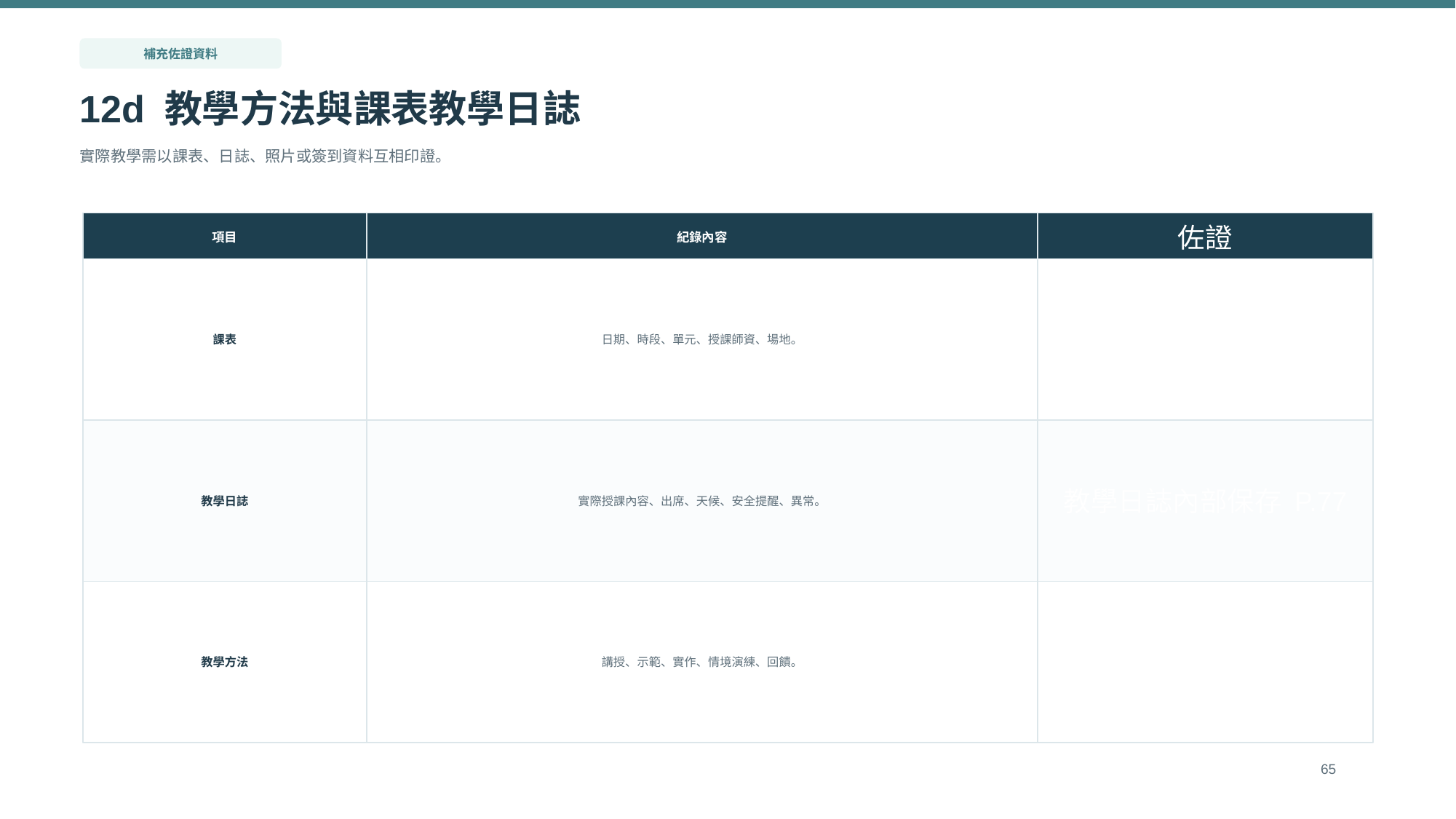

補充佐證資料
12d 教學方法與課表教學日誌
實際教學需以課表、日誌、照片或簽到資料互相印證。
項目
紀錄內容
佐證
課表
日期、時段、單元、授課師資、場地。
招生頁 P.41；實際課表內部保存
教學日誌
實際授課內容、出席、天候、安全提醒、異常。
教學日誌內部保存 P.77
教學方法
講授、示範、實作、情境演練、回饋。
課程規劃 P.57
65